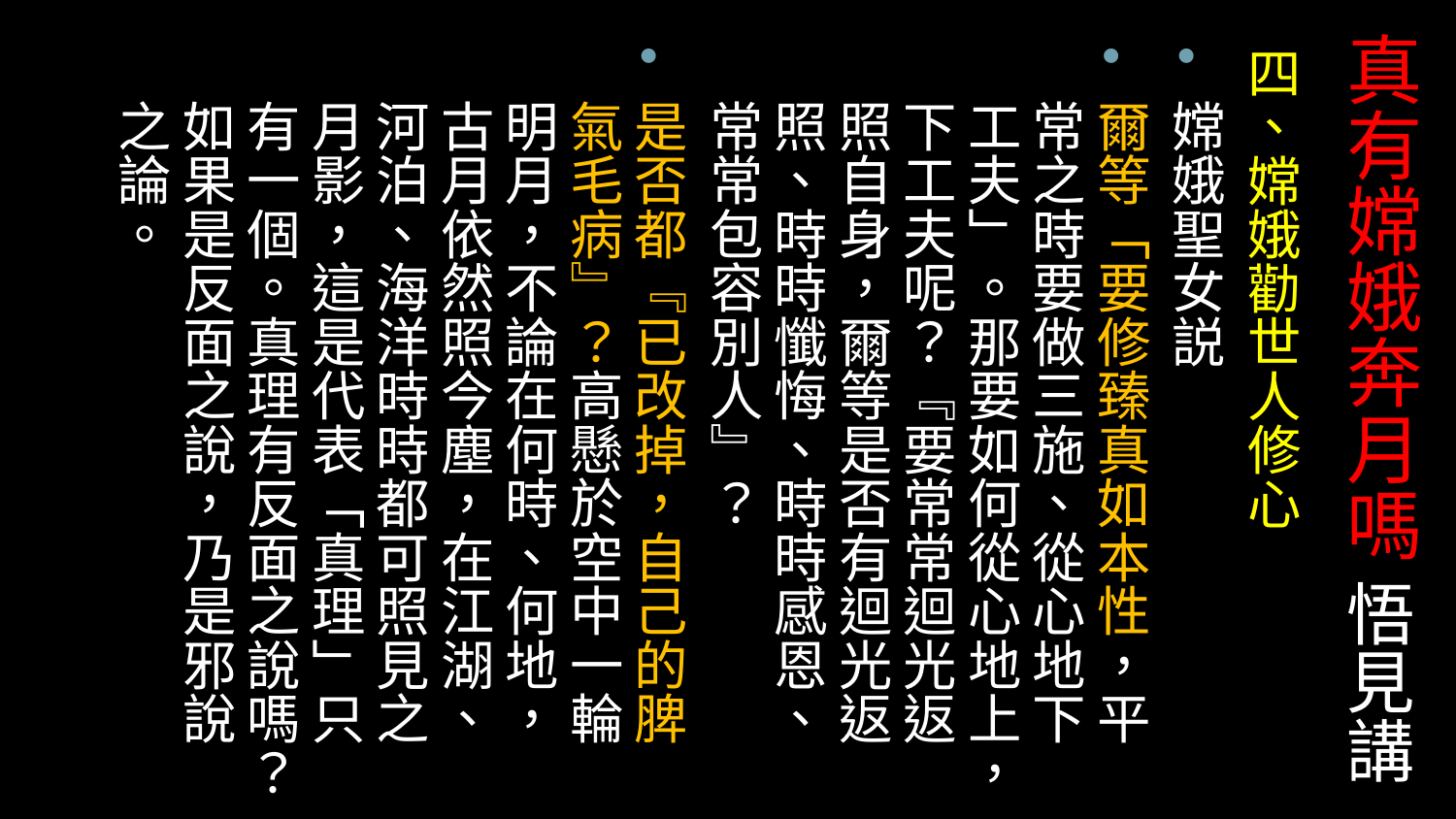

# 真有嫦娥奔月嗎 悟見講
四、嫦娥勸世人修心
嫦娥聖女説
爾等「要修臻真如本性，平常之時要做三施、從心地下工夫」。那要如何從心地上，下工夫呢？『要常常迴光返照自身，爾等是否有迴光返照、時時懺悔、時時感恩、常常包容別人』？
是否都『已改掉，自己的脾氣毛病』？高懸於空中一輪明月，不論在何時、何地，古月依然照今塵，在江湖、河泊、海洋時時都可照見之月影，這是代表「真理」只有一個。真理有反面之說嗎？如果是反面之說，乃是邪說之論。